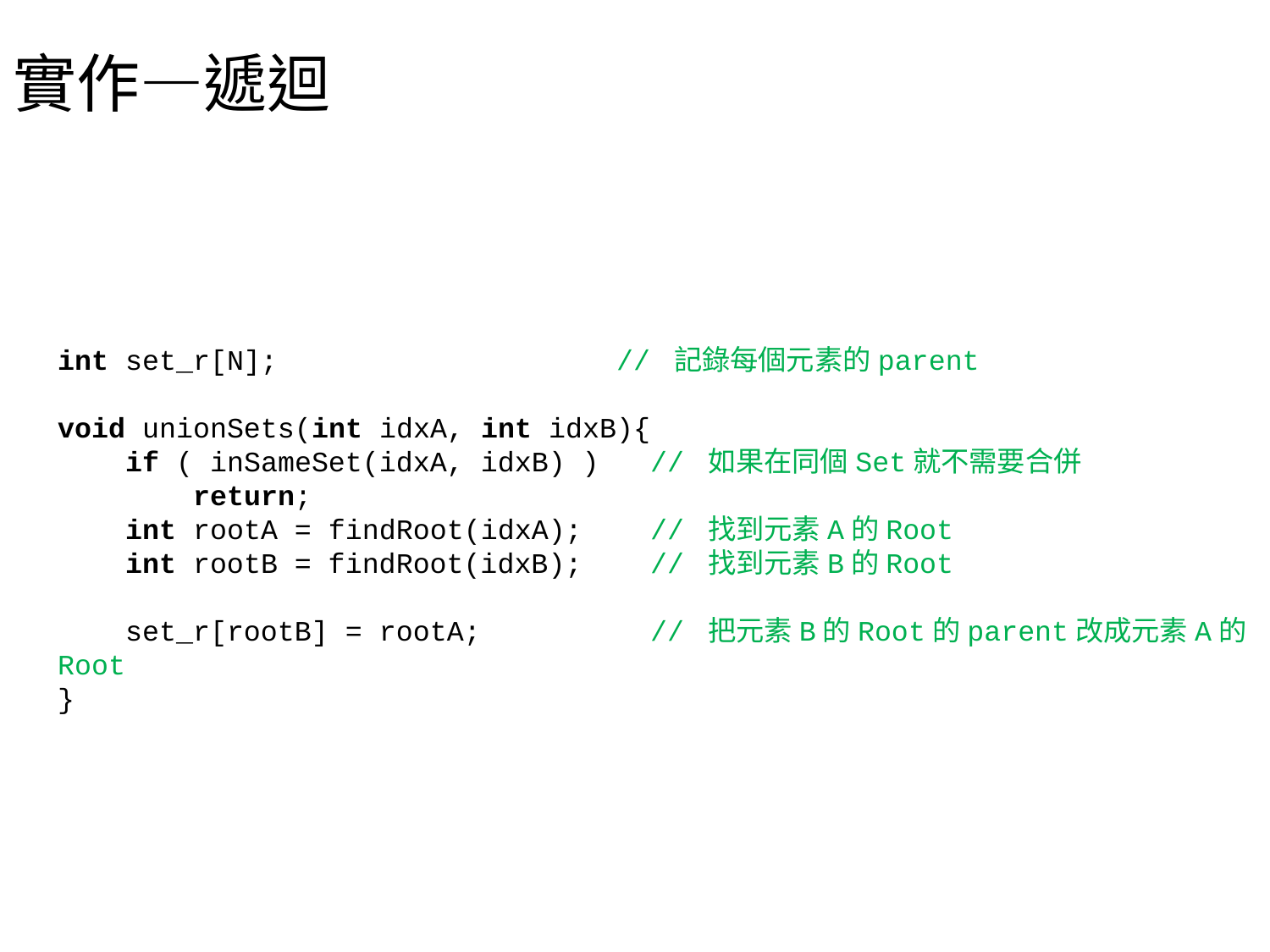

# 實作—遞迴
int set_r[N];                    // 記錄每個元素的parent

void unionSets(int idxA, int idxB){
    if ( inSameSet(idxA, idxB) )   // 如果在同個Set就不需要合併
        return;
    int rootA = findRoot(idxA);    // 找到元素A的Root
    int rootB = findRoot(idxB);    // 找到元素B的Root

    set_r[rootB] = rootA;          // 把元素B的Root的parent改成元素A的Root
}